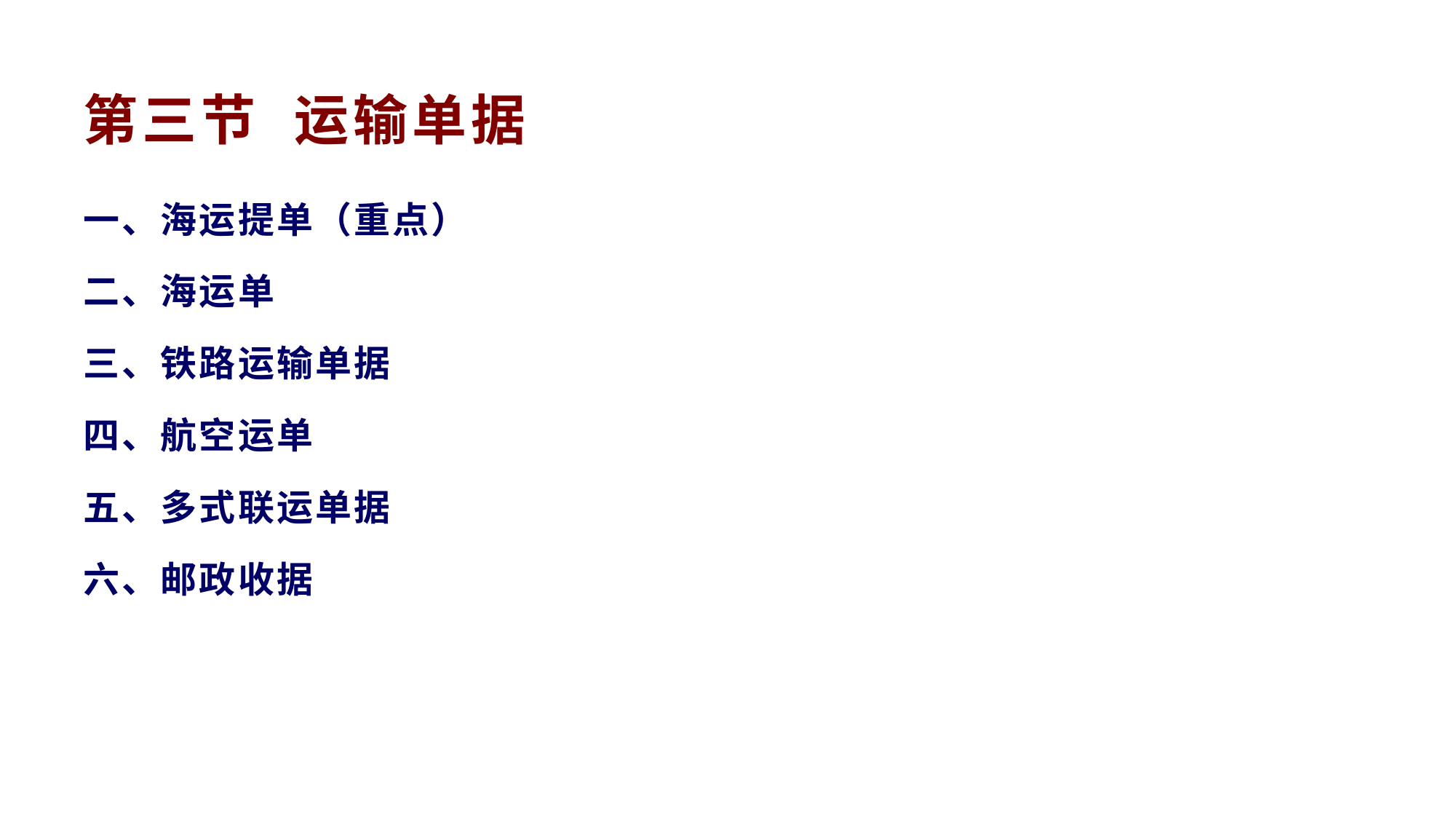

# 第三节  运输单据
一、海运提单（重点）
二、海运单
三、铁路运输单据
四、航空运单
五、多式联运单据
六、邮政收据